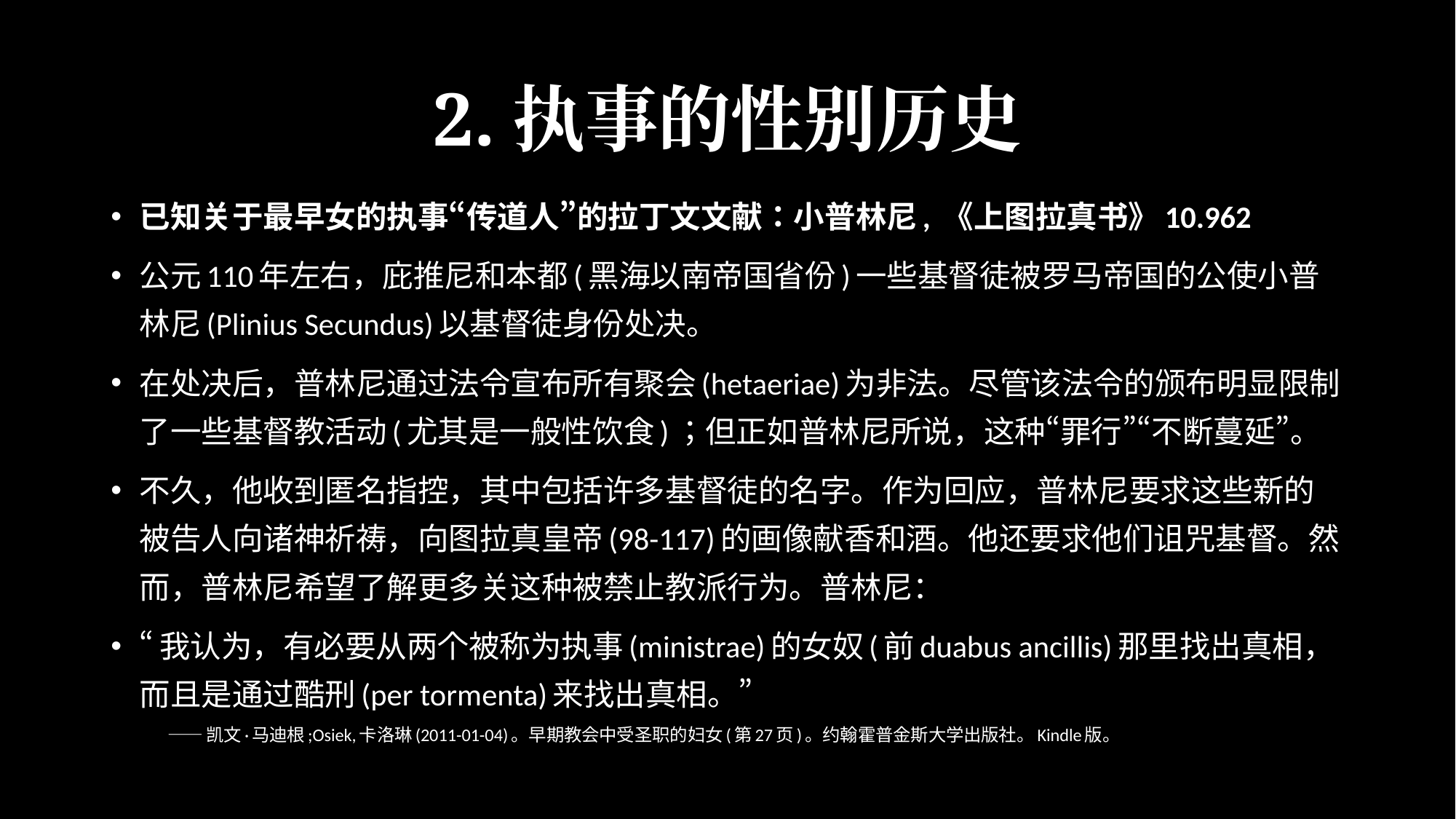

# 2.执事的性别历史
已知关于最早女的执事“传道人”的拉丁文文献：小普林尼, 《上图拉真书》10.962
公元110年左右，庇推尼和本都(黑海以南帝国省份)一些基督徒被罗马帝国的公使小普林尼(Plinius Secundus)以基督徒身份处决。
在处决后，普林尼通过法令宣布所有聚会(hetaeriae)为非法。尽管该法令的颁布明显限制了一些基督教活动(尤其是一般性饮食)；但正如普林尼所说，这种“罪行”“不断蔓延”。
不久，他收到匿名指控，其中包括许多基督徒的名字。作为回应，普林尼要求这些新的被告人向诸神祈祷，向图拉真皇帝(98-117)的画像献香和酒。他还要求他们诅咒基督。然而，普林尼希望了解更多关这种被禁止教派行为。普林尼：
“我认为，有必要从两个被称为执事(ministrae)的女奴(前duabus ancillis)那里找出真相，而且是通过酷刑(per tormenta)来找出真相。”
——凯文·马迪根;Osiek,卡洛琳(2011-01-04)。早期教会中受圣职的妇女(第27页)。约翰霍普金斯大学出版社。Kindle版。